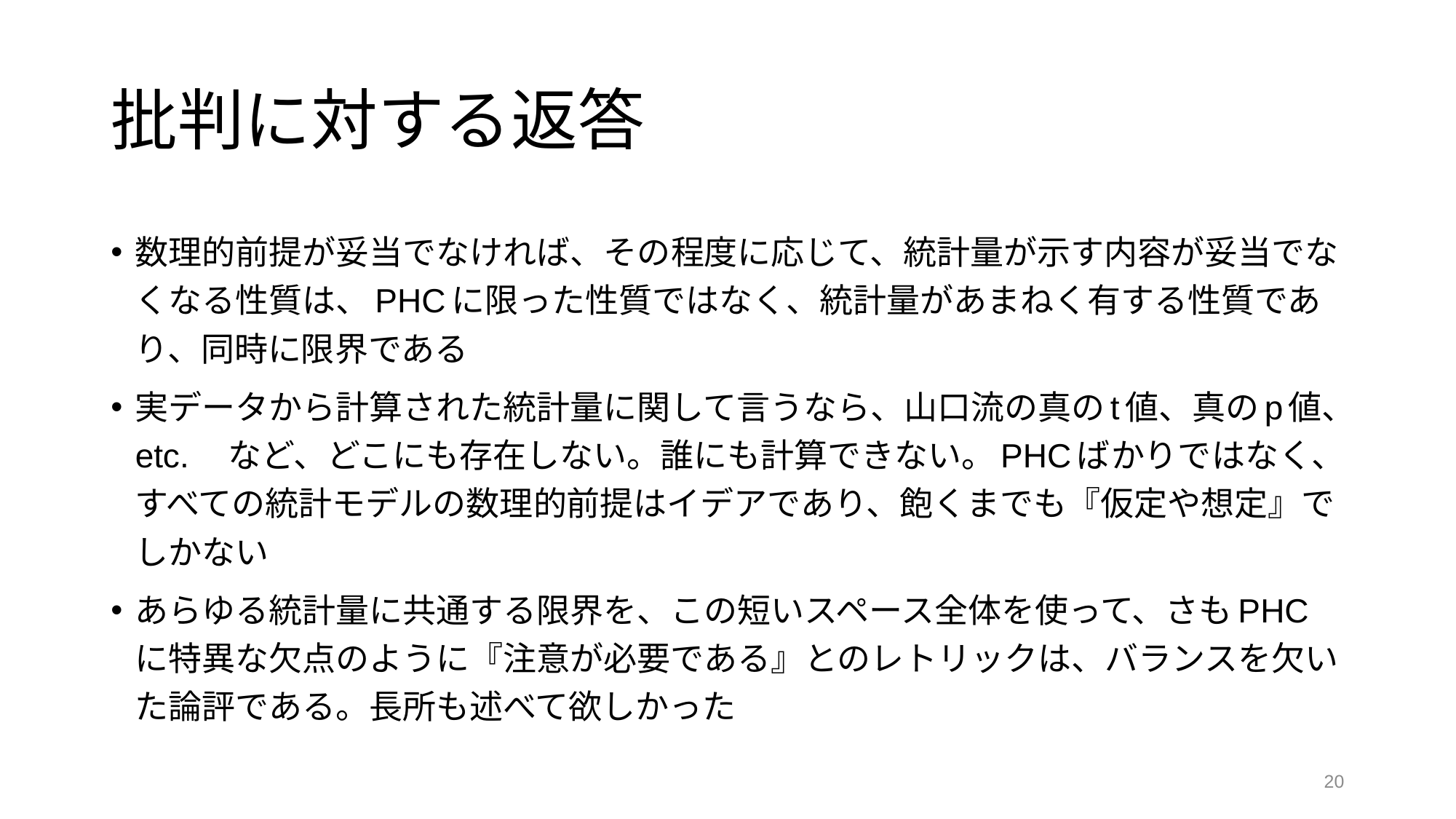

# 批判に対する返答
数理的前提が妥当でなければ、その程度に応じて、統計量が示す内容が妥当でなくなる性質は、PHCに限った性質ではなく、統計量があまねく有する性質であり、同時に限界である
実データから計算された統計量に関して言うなら、山口流の真のt値、真のp値、etc.　など、どこにも存在しない。誰にも計算できない。PHCばかりではなく、すべての統計モデルの数理的前提はイデアであり、飽くまでも『仮定や想定』でしかない
あらゆる統計量に共通する限界を、この短いスペース全体を使って、さもPHCに特異な欠点のように『注意が必要である』とのレトリックは、バランスを欠いた論評である。長所も述べて欲しかった

20